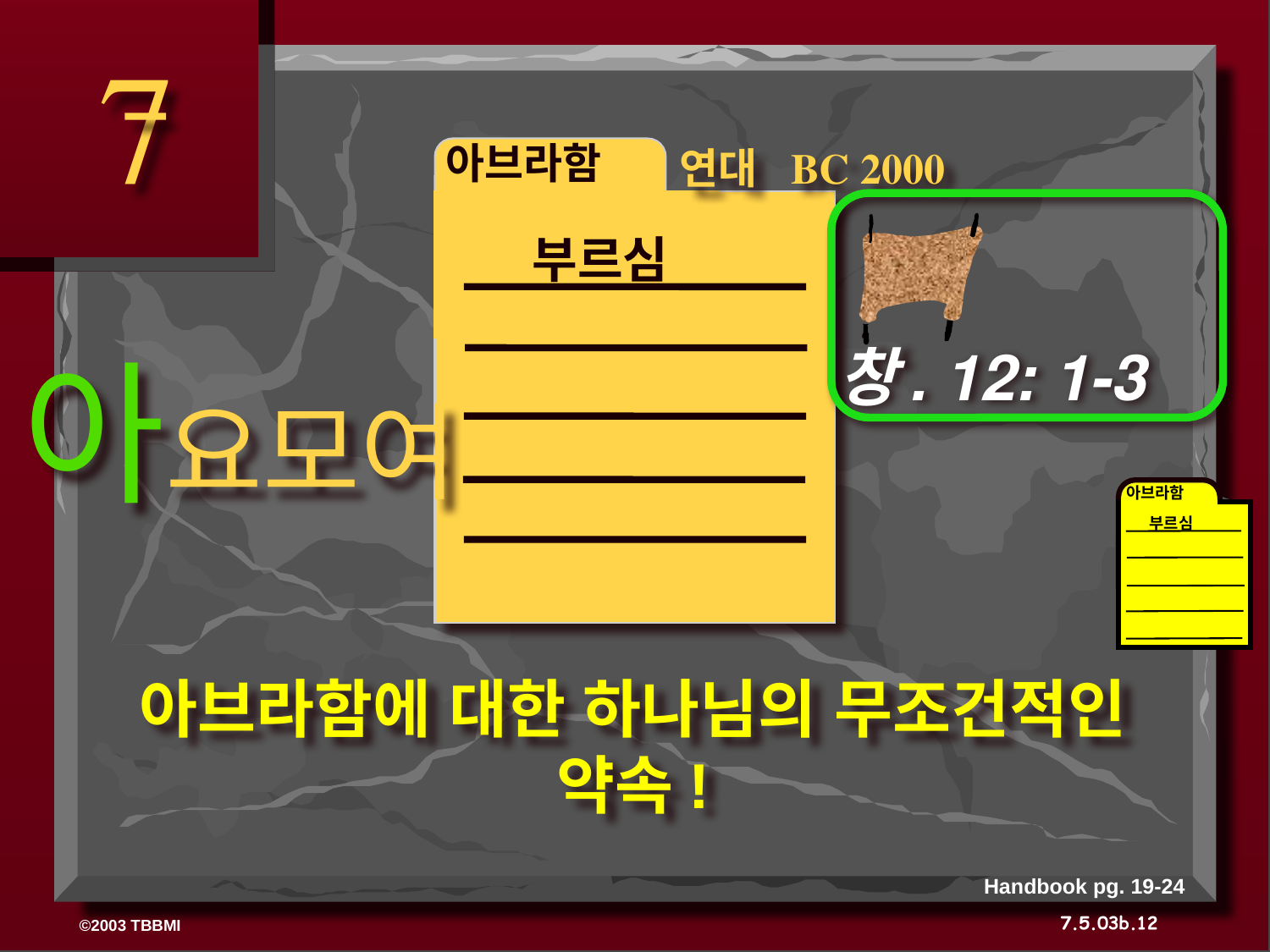

7

아브라함
ABRAHAM
연대  BC 2000

부르심

아요모여

창. 12: 1-3

아브라함

부르심

아브라함에 대한 하나님의 무조건적인 약속!
Handbook pg. 19-24
12